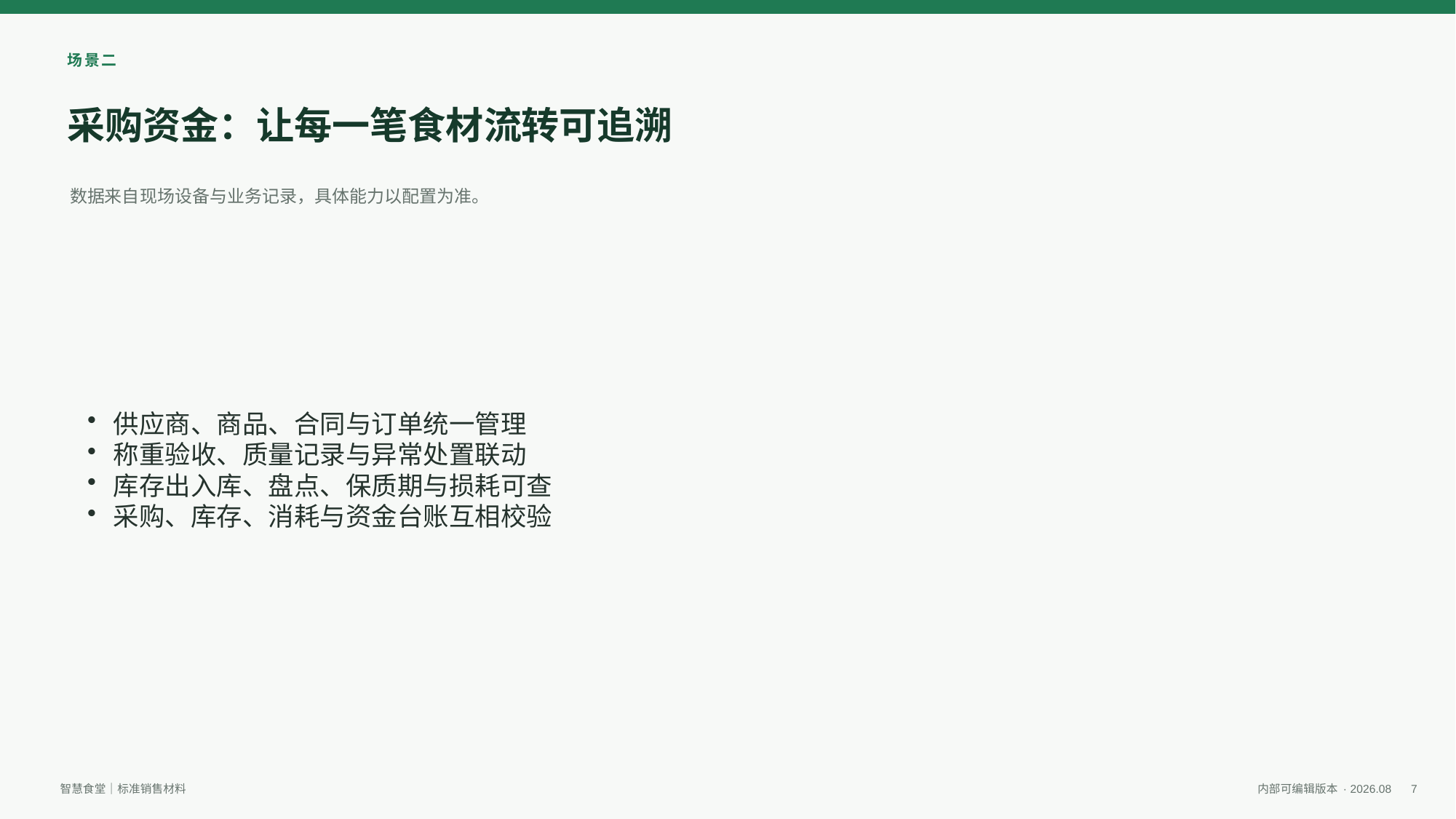

场景二
采购资金：让每一笔食材流转可追溯
数据来自现场设备与业务记录，具体能力以配置为准。
供应商、商品、合同与订单统一管理
称重验收、质量记录与异常处置联动
库存出入库、盘点、保质期与损耗可查
采购、库存、消耗与资金台账互相校验
7